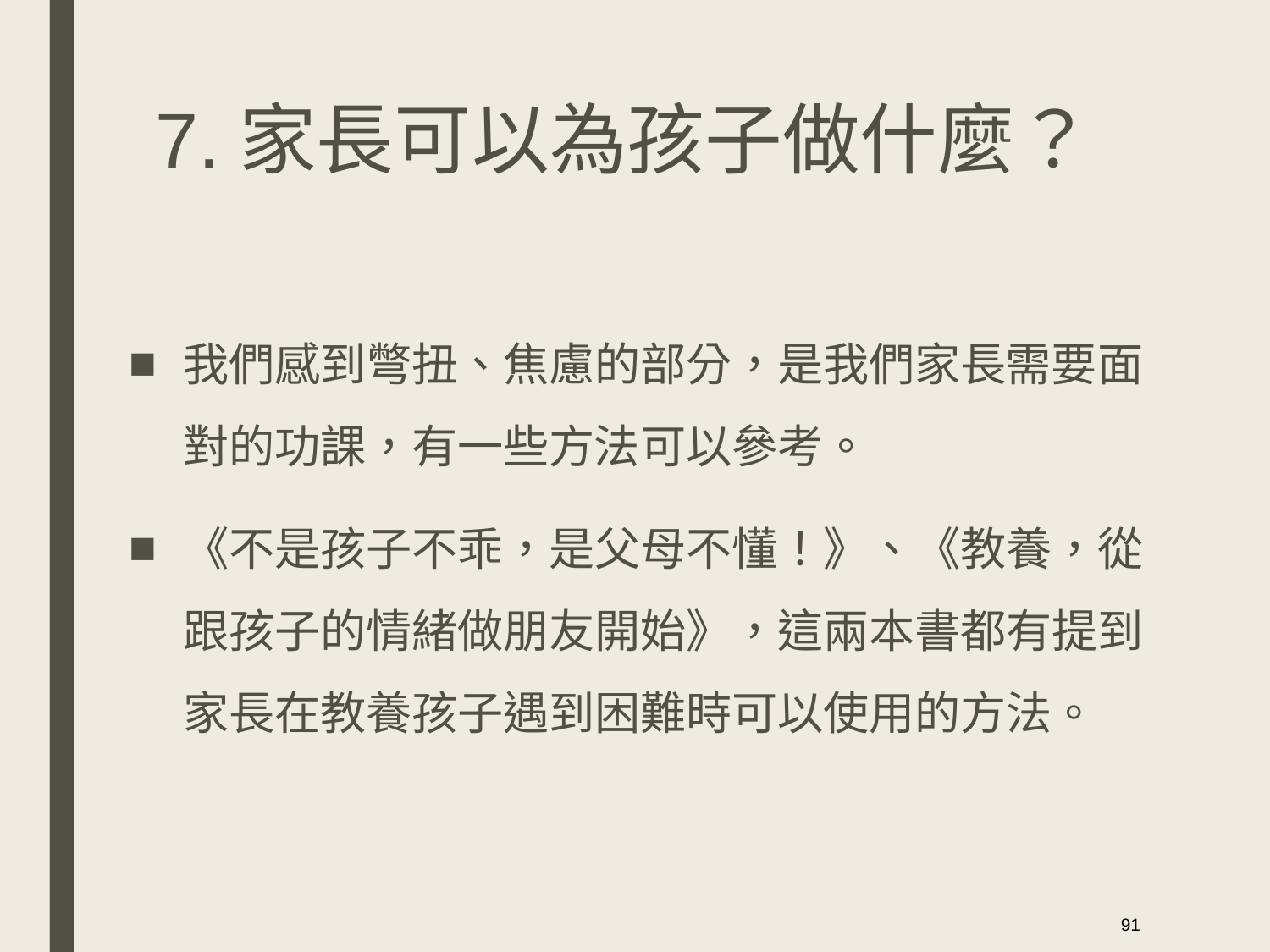

# 7.家長可以為孩子做什麼？
我們感到彆扭、焦慮的部分，是我們家長需要面對的功課，有一些方法可以參考。
《不是孩子不乖，是父母不懂！》、《教養，從跟孩子的情緒做朋友開始》，這兩本書都有提到家長在教養孩子遇到困難時可以使用的方法。
91